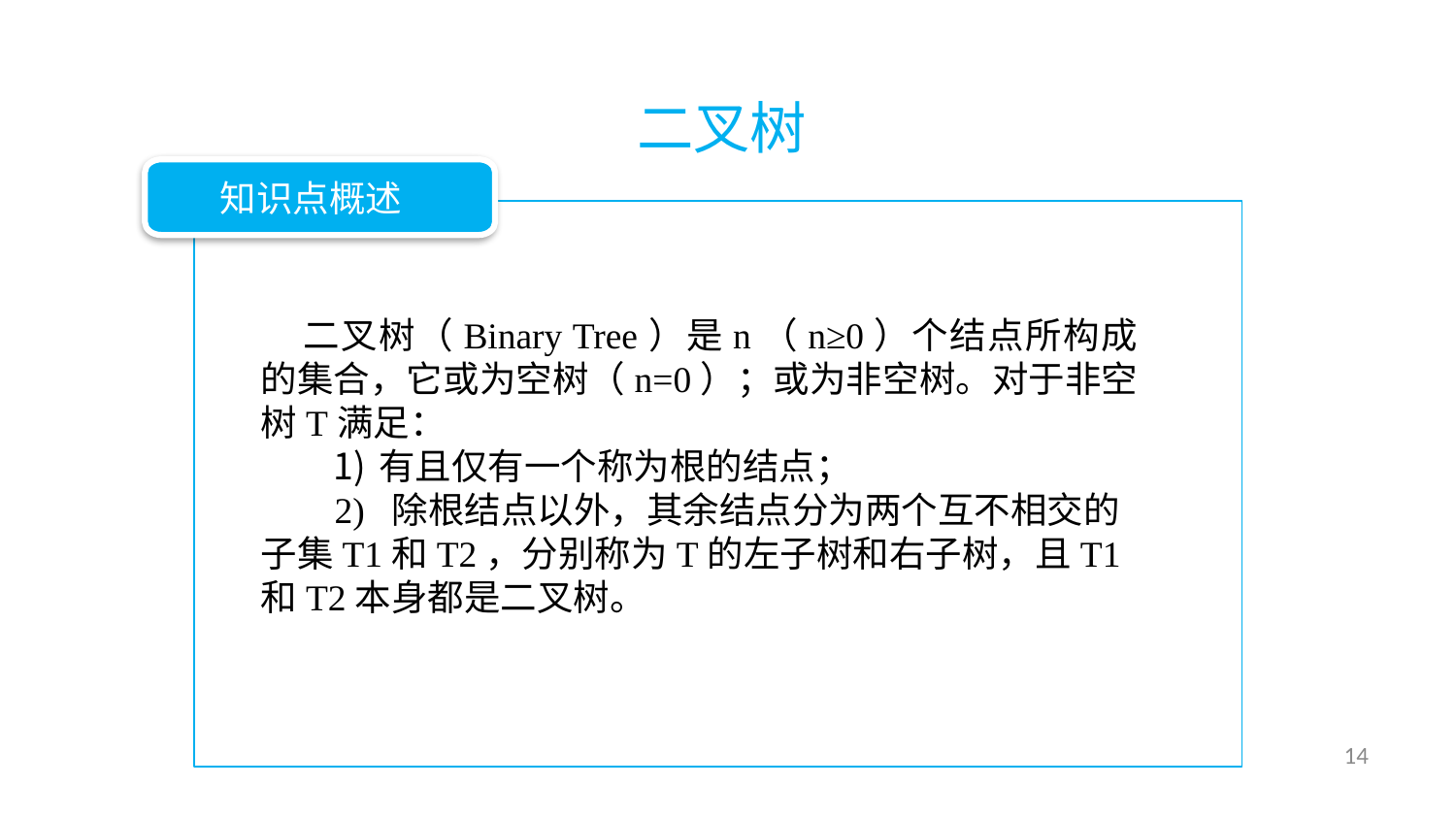

二叉树

知识点概述
二叉树（Binary Tree）是n（n≥0）个结点所构成的集合，它或为空树（n=0）；或为非空树。对于非空树T满足：
有且仅有一个称为根的结点；
        2)  除根结点以外，其余结点分为两个互不相交的子集T1和T2，分别称为T的左子树和右子树，且T1和T2本身都是二叉树。
14